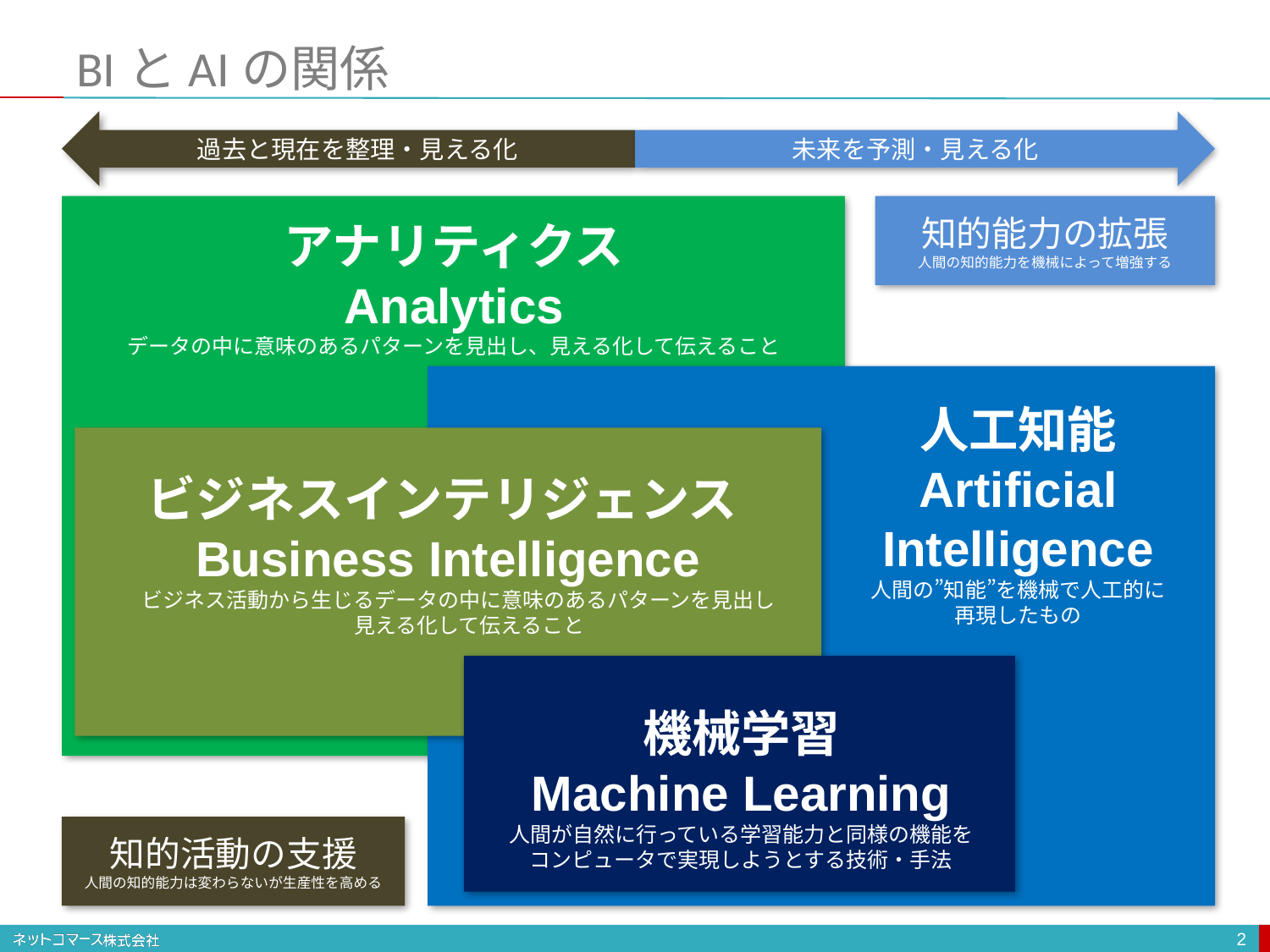

# BIとAIの関係
過去と現在を整理・見える化
未来を予測・見える化

知的能力の拡張
人間の知的能力を機械によって増強する
アナリティクス
Analytics
データの中に意味のあるパターンを見出し、見える化して伝えること

人工知能
Artificial
Intelligence
人間の”知能”を機械で人工的に
再現したもの

ビジネスインテリジェンスBusiness Intelligence
　ビジネス活動から生じるデータの中に意味のあるパターンを見出し
　　見える化して伝えること

機械学習
Machine Learning
人間が自然に行っている学習能力と同様の機能を
コンピュータで実現しようとする技術・手法
知的活動の支援
人間の知的能力は変わらないが生産性を高める
2